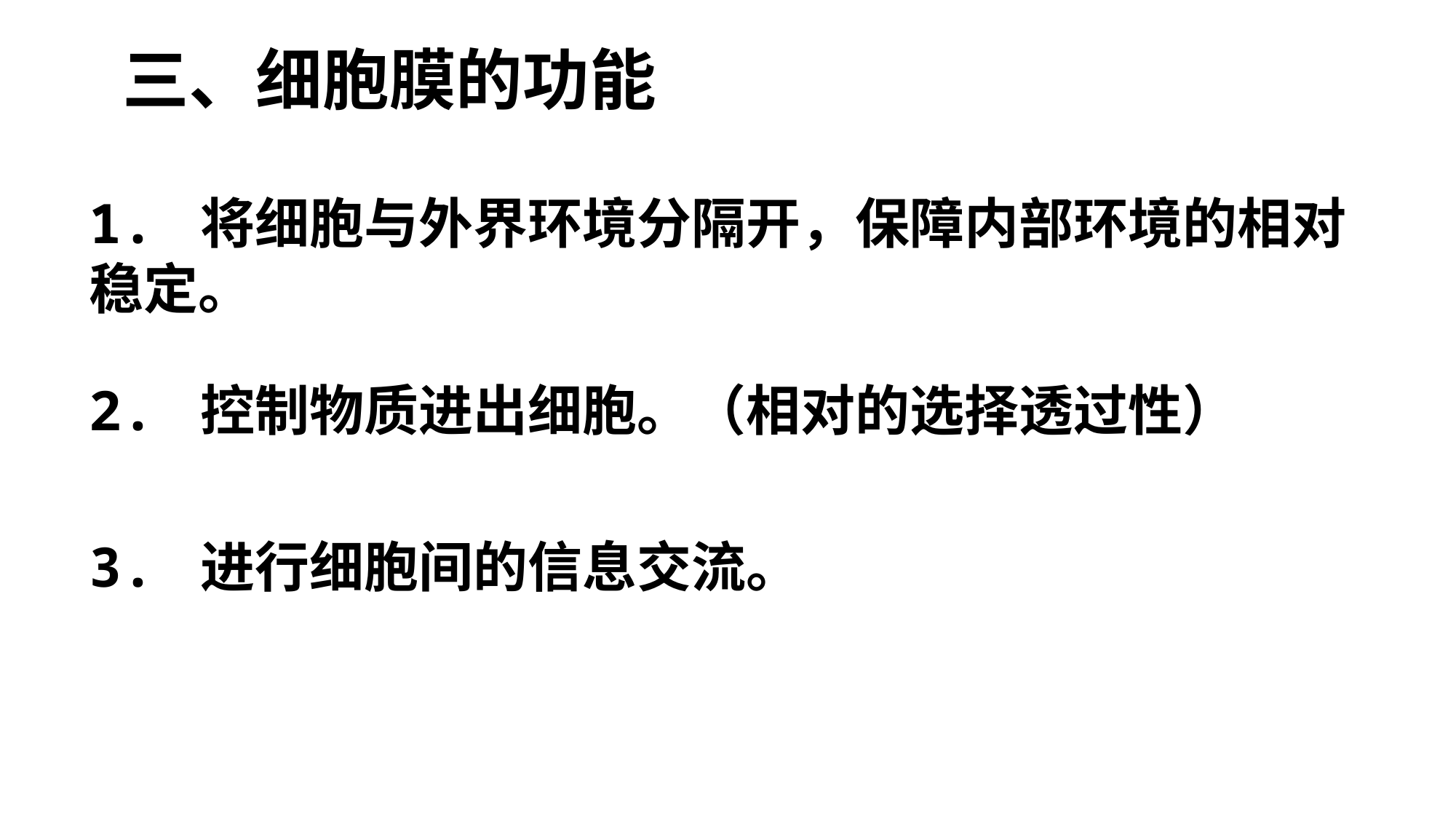

三、细胞膜的功能
1. 将细胞与外界环境分隔开，保障内部环境的相对稳定。
2. 控制物质进出细胞。（相对的选择透过性）
3. 进行细胞间的信息交流。